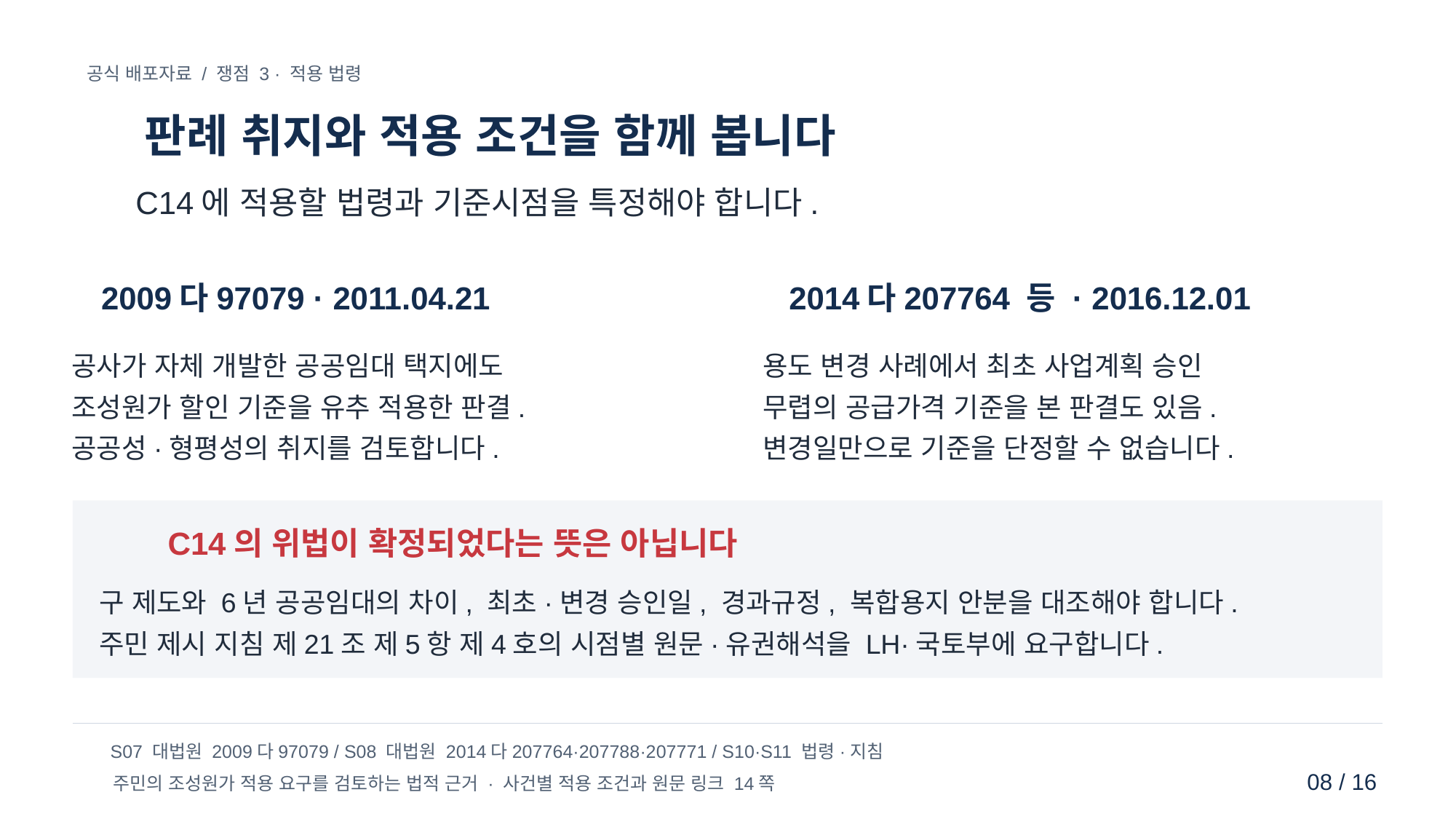

공식 배포자료 / 쟁점 3 · 적용 법령
판례 취지와 적용 조건을 함께 봅니다
C14에 적용할 법령과 기준시점을 특정해야 합니다.
2009다97079 · 2011.04.21
공사가 자체 개발한 공공임대 택지에도 조성원가 할인 기준을 유추 적용한 판결. 공공성·형평성의 취지를 검토합니다.
2014다207764 등 · 2016.12.01
용도 변경 사례에서 최초 사업계획 승인 무렵의 공급가격 기준을 본 판결도 있음. 변경일만으로 기준을 단정할 수 없습니다.

C14의 위법이 확정되었다는 뜻은 아닙니다
구 제도와 6년 공공임대의 차이, 최초·변경 승인일, 경과규정, 복합용지 안분을 대조해야 합니다. 주민 제시 지침 제21조 제5항 제4호의 시점별 원문·유권해석을 LH·국토부에 요구합니다.

S07 대법원 2009다97079 / S08 대법원 2014다207764·207788·207771 / S10·S11 법령·지침
08 / 16
주민의 조성원가 적용 요구를 검토하는 법적 근거 · 사건별 적용 조건과 원문 링크 14쪽